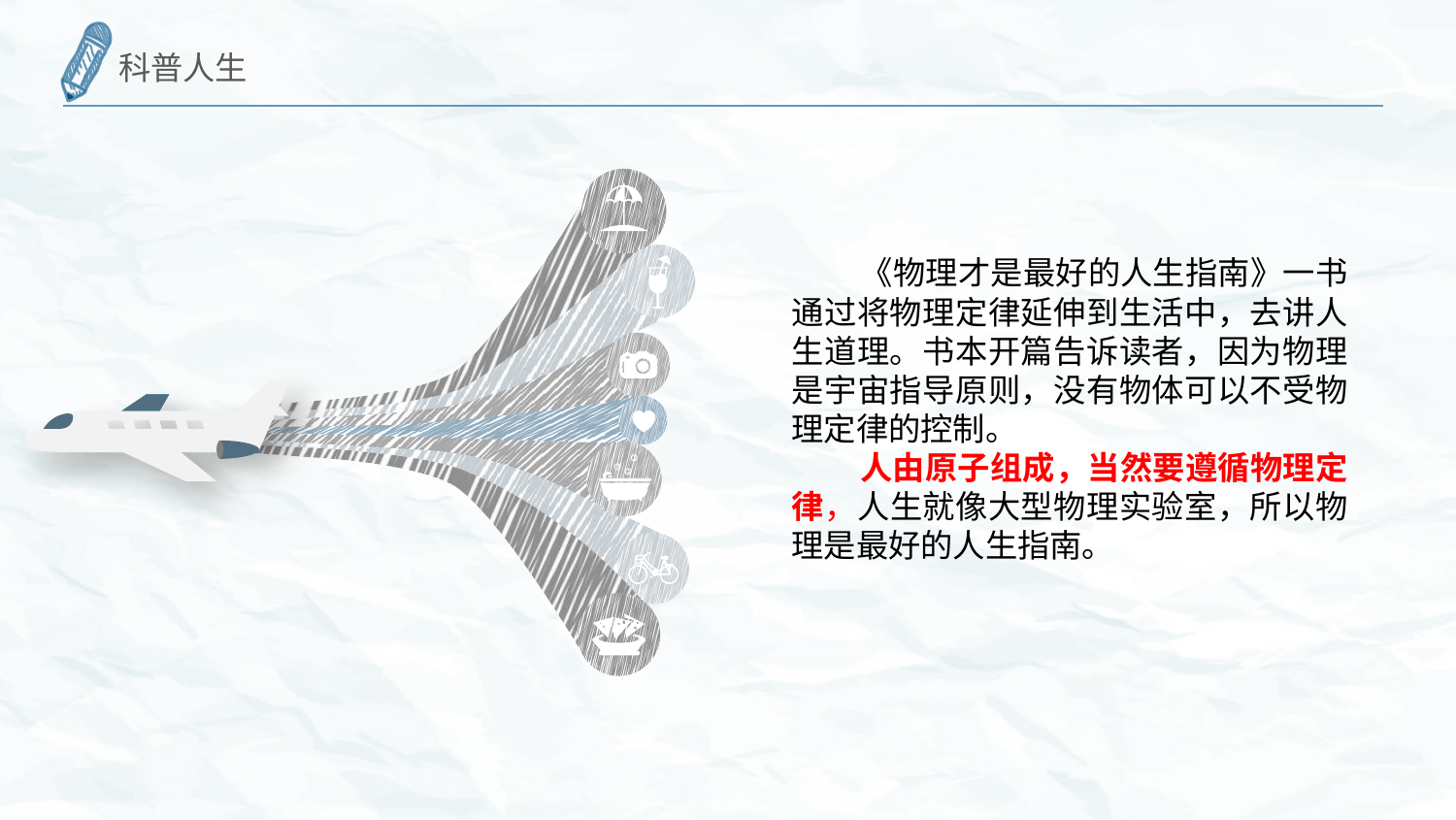

《物理才是最好的人生指南》一书通过将物理定律延伸到生活中，去讲人生道理。书本开篇告诉读者，因为物理是宇宙指导原则，没有物体可以不受物理定律的控制。
        人由原子组成，当然要遵循物理定律，人生就像大型物理实验室，所以物理是最好的人生指南。